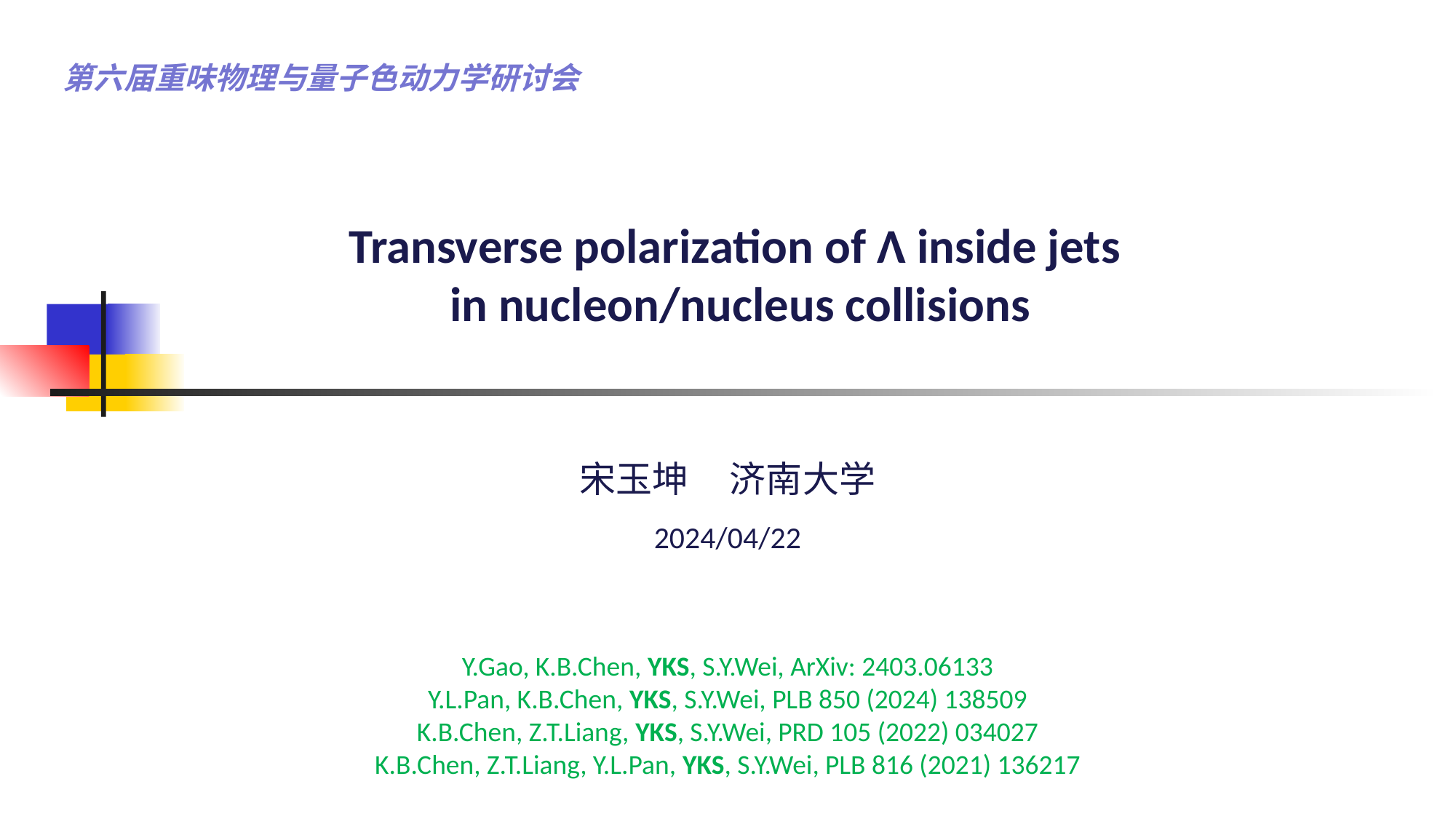

# Transverse polarization of Λ inside jets in nucleon/nucleus collisions
宋玉坤     济南大学
2024/04/22
Y.Gao, K.B.Chen, YKS, S.Y.Wei, ArXiv: 2403.06133
Y.L.Pan, K.B.Chen, YKS, S.Y.Wei, PLB 850 (2024) 138509
K.B.Chen, Z.T.Liang, YKS, S.Y.Wei, PRD 105 (2022) 034027
K.B.Chen, Z.T.Liang, Y.L.Pan, YKS, S.Y.Wei, PLB 816 (2021) 136217